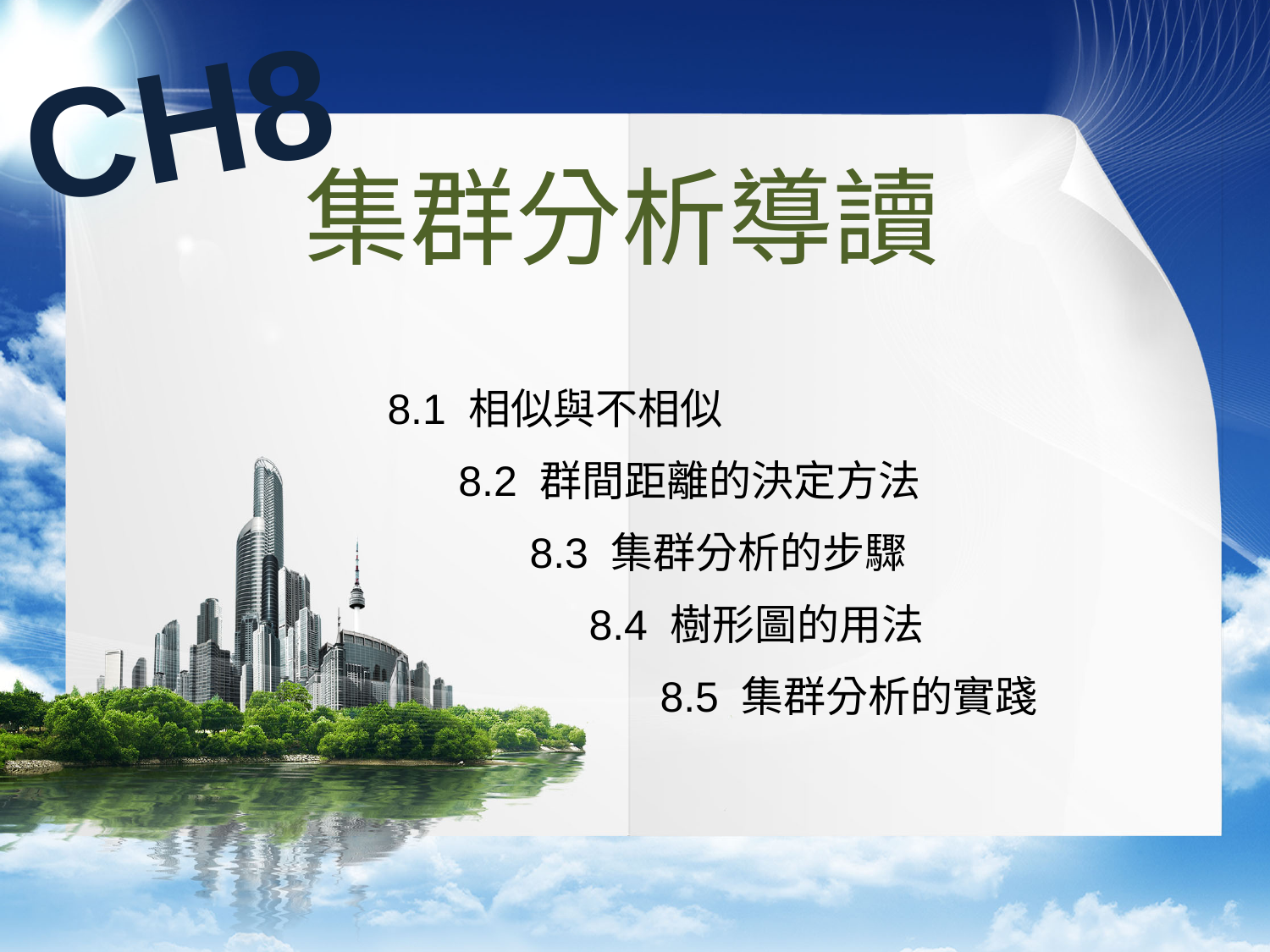

CH8
集群分析導讀
8.1 相似與不相似
      8.2 群間距離的決定方法
            8.3 集群分析的步驟
                 8.4 樹形圖的用法
                       8.5 集群分析的實踐